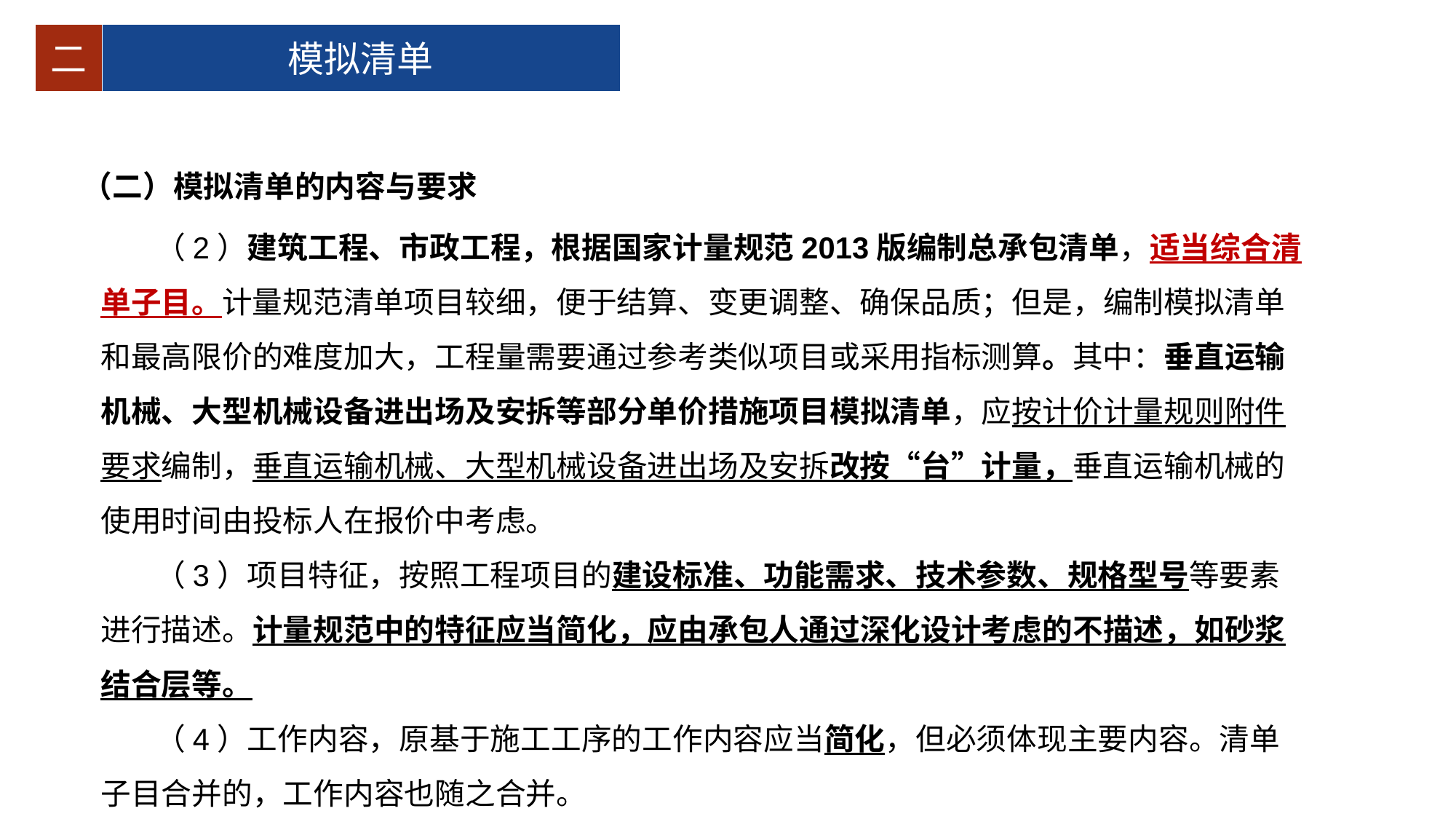

二
模拟清单
（二）模拟清单的内容与要求
（2）建筑工程、市政工程，根据国家计量规范2013版编制总承包清单，适当综合清单子目。计量规范清单项目较细，便于结算、变更调整、确保品质；但是，编制模拟清单和最高限价的难度加大，工程量需要通过参考类似项目或采用指标测算。其中：垂直运输机械、大型机械设备进出场及安拆等部分单价措施项目模拟清单，应按计价计量规则附件要求编制，垂直运输机械、大型机械设备进出场及安拆改按“台”计量，垂直运输机械的使用时间由投标人在报价中考虑。
（3）项目特征，按照工程项目的建设标准、功能需求、技术参数、规格型号等要素进行描述。计量规范中的特征应当简化，应由承包人通过深化设计考虑的不描述，如砂浆结合层等。
（4）工作内容，原基于施工工序的工作内容应当简化，但必须体现主要内容。清单子目合并的，工作内容也随之合并。